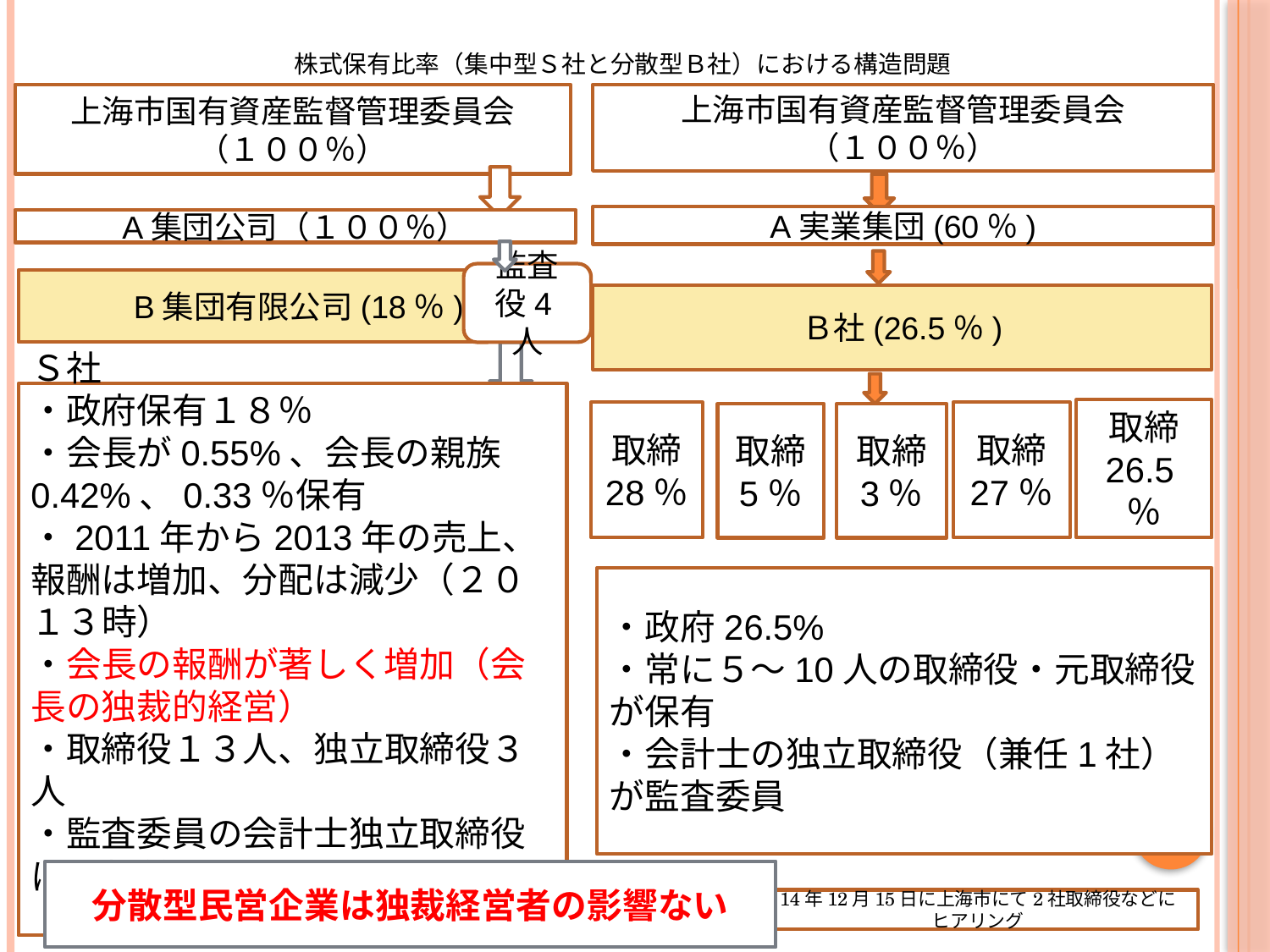

# 株式保有比率（集中型Ｓ社と分散型Ｂ社）における構造問題
上海市国有資産監督管理委員会
（１００％）
上海市国有資産監督管理委員会
（１００％）

A実業集団(60％)
A集団公司（１００％）

監査役4人
B集団有限公司(18％)
Ｂ社(26.5％)

Ｓ社
・政府保有１８％
・会長が0.55%、会長の親族0.42%、0.33％保有
・2011年から2013年の売上、報酬は増加、分配は減少（２０１３時）
・会長の報酬が著しく増加（会長の独裁的経営）
・取締役１３人、独立取締役３人
・監査委員の会計士独立取締役は8社兼任

取締
26.5％
取締
28％
取締
27％
取締
5％
取締
3％

・政府26.5%
・常に５～10人の取締役・元取締役が保有
・会計士の独立取締役（兼任1社）が監査委員

14
分散型民営企業は独裁経営者の影響ない
14年12月15日に上海市にて2社取締役などにヒアリング